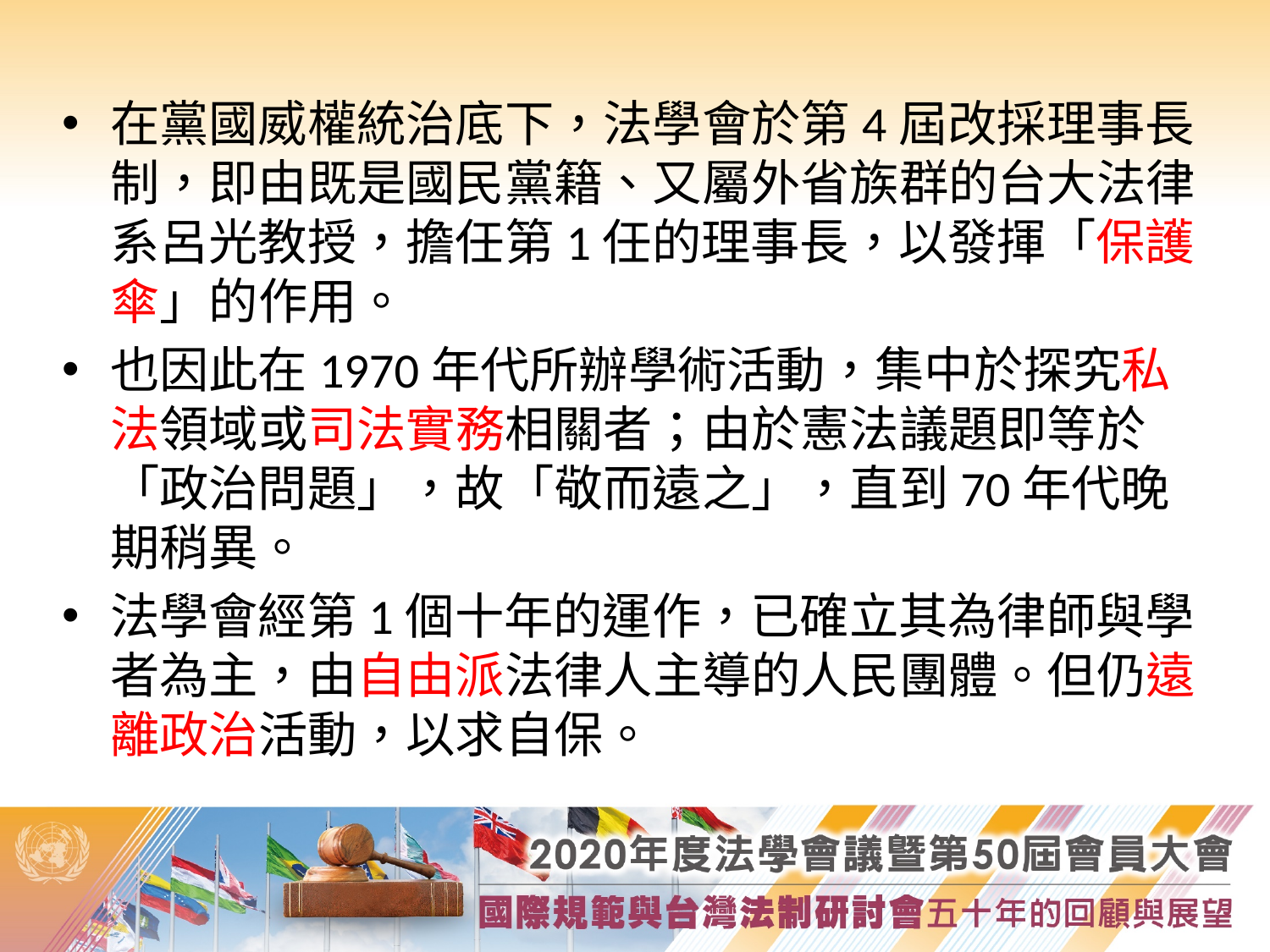

#
在黨國威權統治底下，法學會於第4屆改採理事長制，即由既是國民黨籍、又屬外省族群的台大法律系呂光教授，擔任第1任的理事長，以發揮「保護傘」的作用。
也因此在1970年代所辦學術活動，集中於探究私法領域或司法實務相關者；由於憲法議題即等於「政治問題」，故「敬而遠之」，直到70年代晚期稍異。
法學會經第1個十年的運作，已確立其為律師與學者為主，由自由派法律人主導的人民團體。但仍遠離政治活動，以求自保。